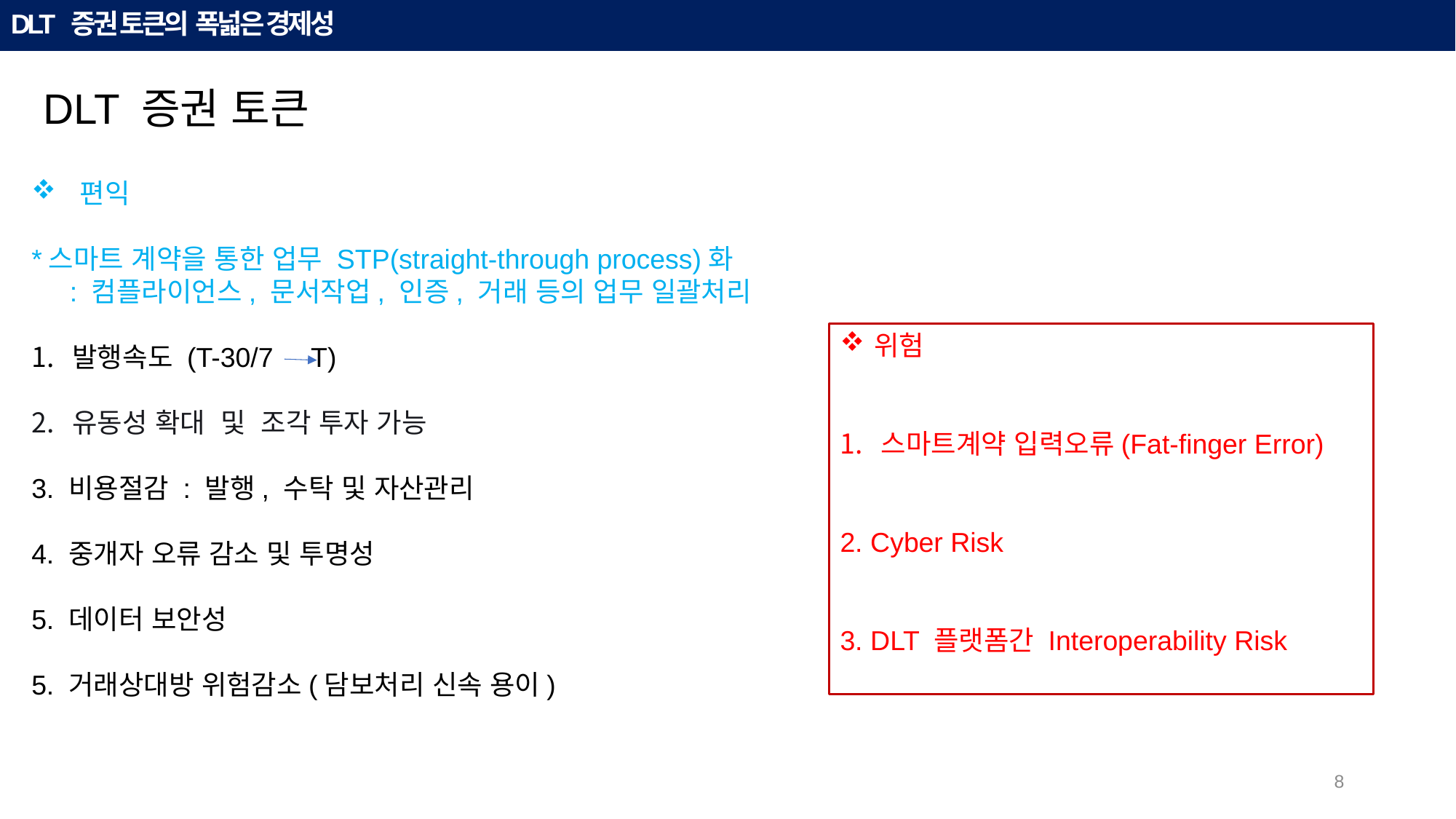

DLT  증권 토큰의  폭넓은 경제성
 DLT 증권 토큰

 편익

*스마트 계약을 통한 업무 STP(straight-through process)화
     : 컴플라이언스, 문서작업, 인증, 거래 등의 업무 일괄처리

발행속도 (T-30/7     T)

유동성 확대  및  조각 투자 가능

3. 비용절감 : 발행, 수탁 및 자산관리

4. 중개자 오류 감소 및 투명성

5. 데이터 보안성

5. 거래상대방 위험감소(담보처리 신속 용이)
위험

스마트계약 입력오류(Fat-finger Error)

2. Cyber Risk

3. DLT 플랫폼간 Interoperability Risk

8